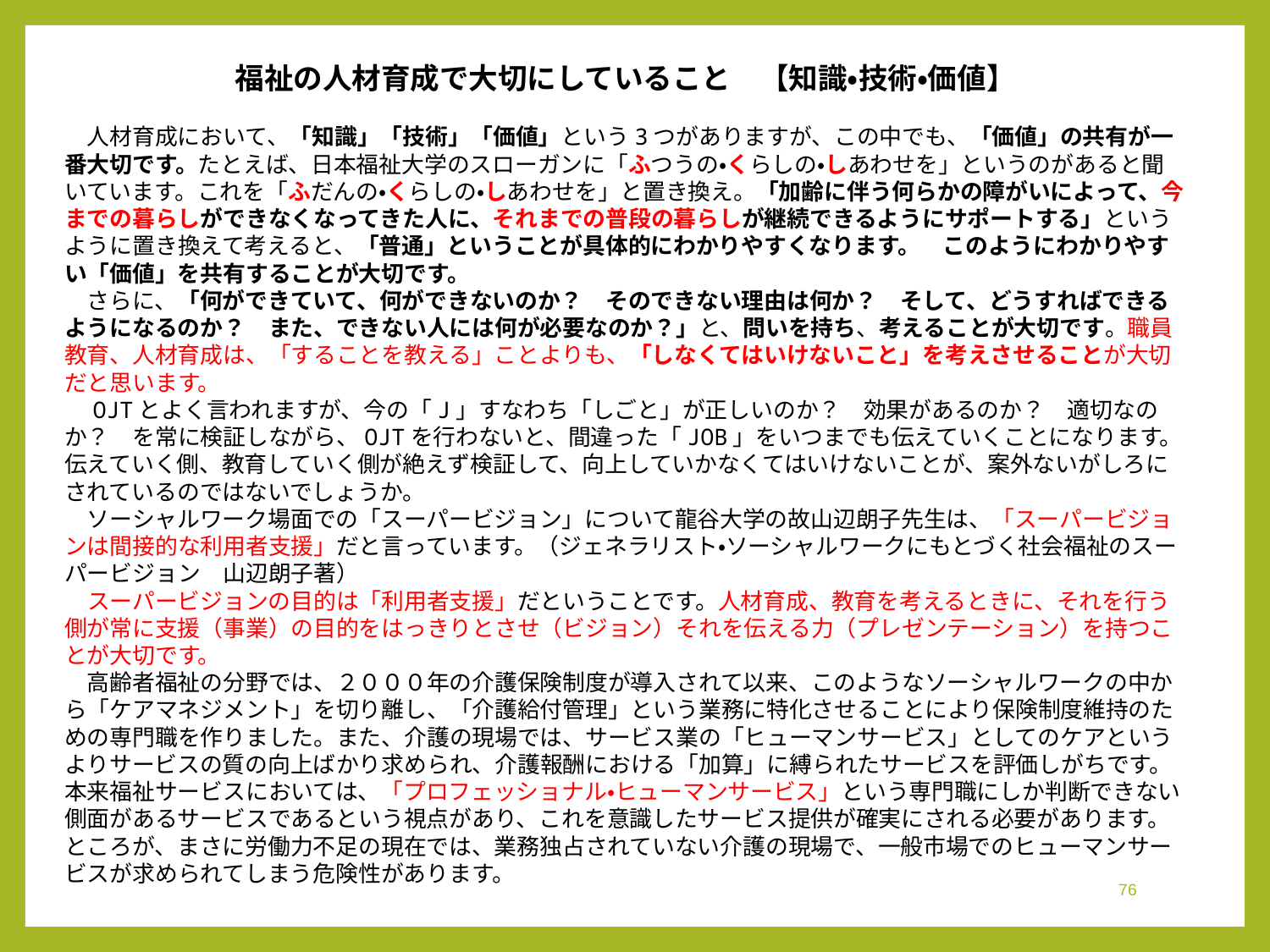

福祉の人材育成で大切にしていること　【知識・技術・価値】

　人材育成において、「知識」「技術」「価値」という3つがありますが、この中でも、「価値」の共有が一番大切です。たとえば、日本福祉大学のスローガンに「ふつうの・くらしの・しあわせを」というのがあると聞いています。これを「ふだんの・くらしの・しあわせを」と置き換え。「加齢に伴う何らかの障がいによって、今までの暮らしができなくなってきた人に、それまでの普段の暮らしが継続できるようにサポートする」というように置き換えて考えると、「普通」ということが具体的にわかりやすくなります。　このようにわかりやすい「価値」を共有することが大切です。
　さらに、「何ができていて、何ができないのか？　そのできない理由は何か？　そして、どうすればできるようになるのか？　また、できない人には何が必要なのか？」と、問いを持ち、考えることが大切です。職員教育、人材育成は、「することを教える」ことよりも、「しなくてはいけないこと」を考えさせることが大切だと思います。
　OJTとよく言われますが、今の「J」すなわち「しごと」が正しいのか？　効果があるのか？　適切なのか？　を常に検証しながら、OJTを行わないと、間違った「JOB」をいつまでも伝えていくことになります。伝えていく側、教育していく側が絶えず検証して、向上していかなくてはいけないことが、案外ないがしろにされているのではないでしょうか。
　ソーシャルワーク場面での「スーパービジョン」について龍谷大学の故山辺朗子先生は、「スーパービジョンは間接的な利用者支援」だと言っています。（ジェネラリスト・ソーシャルワークにもとづく社会福祉のスーパービジョン　山辺朗子著）
　スーパービジョンの目的は「利用者支援」だということです。人材育成、教育を考えるときに、それを行う側が常に支援（事業）の目的をはっきりとさせ（ビジョン）それを伝える力（プレゼンテーション）を持つことが大切です。
　高齢者福祉の分野では、２０００年の介護保険制度が導入されて以来、このようなソーシャルワークの中から「ケアマネジメント」を切り離し、「介護給付管理」という業務に特化させることにより保険制度維持のための専門職を作りました。また、介護の現場では、サービス業の「ヒューマンサービス」としてのケアというよりサービスの質の向上ばかり求められ、介護報酬における「加算」に縛られたサービスを評価しがちです。本来福祉サービスにおいては、「プロフェッショナル・ヒューマンサービス」という専門職にしか判断できない側面があるサービスであるという視点があり、これを意識したサービス提供が確実にされる必要があります。ところが、まさに労働力不足の現在では、業務独占されていない介護の現場で、一般市場でのヒューマンサービスが求められてしまう危険性があります。
76